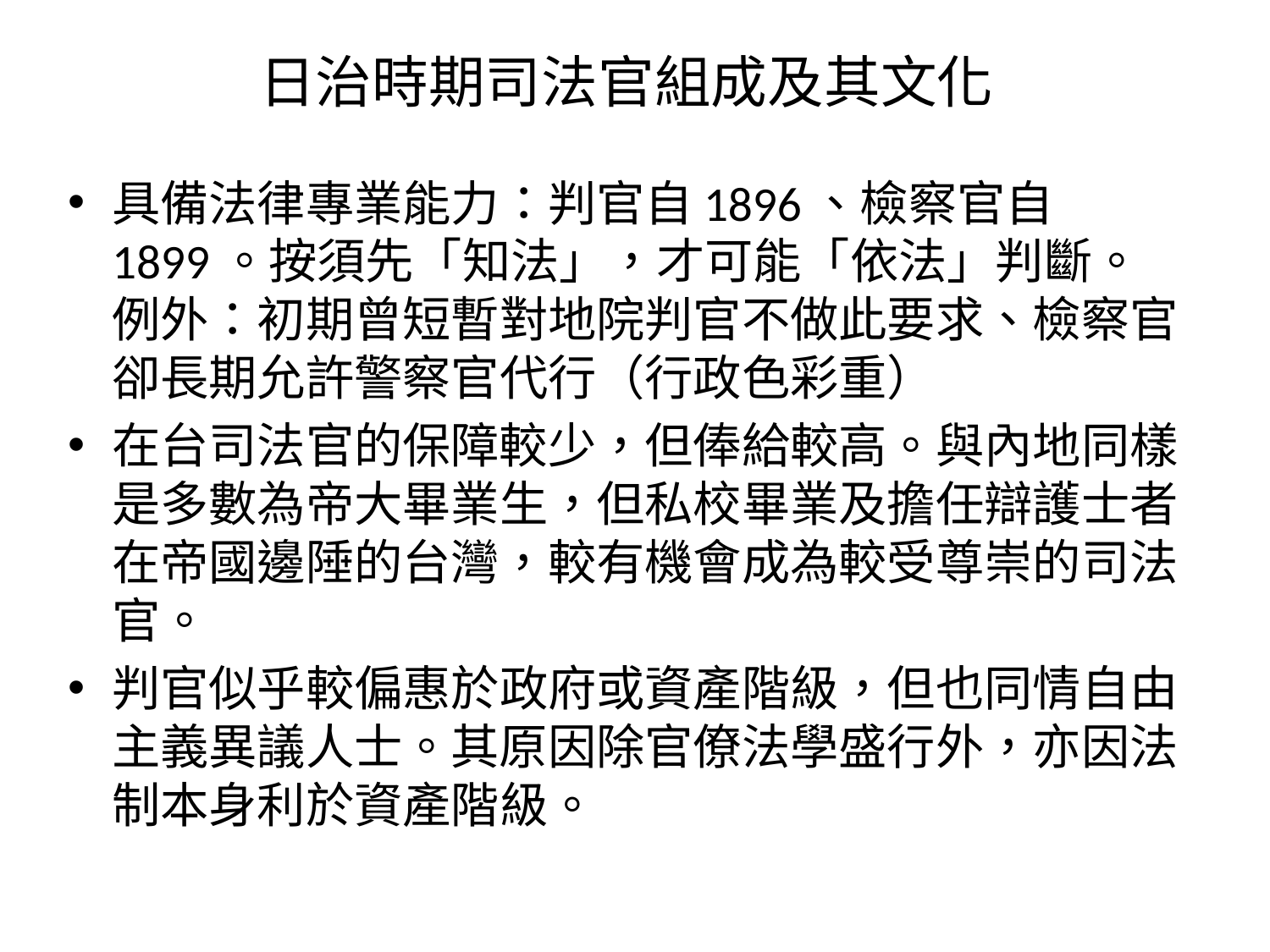

# 日治時期司法官組成及其文化
具備法律專業能力：判官自1896、檢察官自1899。按須先「知法」，才可能「依法」判斷。例外：初期曾短暫對地院判官不做此要求、檢察官卻長期允許警察官代行（行政色彩重）
在台司法官的保障較少，但俸給較高。與內地同樣是多數為帝大畢業生，但私校畢業及擔任辯護士者在帝國邊陲的台灣，較有機會成為較受尊崇的司法官。
判官似乎較偏惠於政府或資產階級，但也同情自由主義異議人士。其原因除官僚法學盛行外，亦因法制本身利於資產階級。